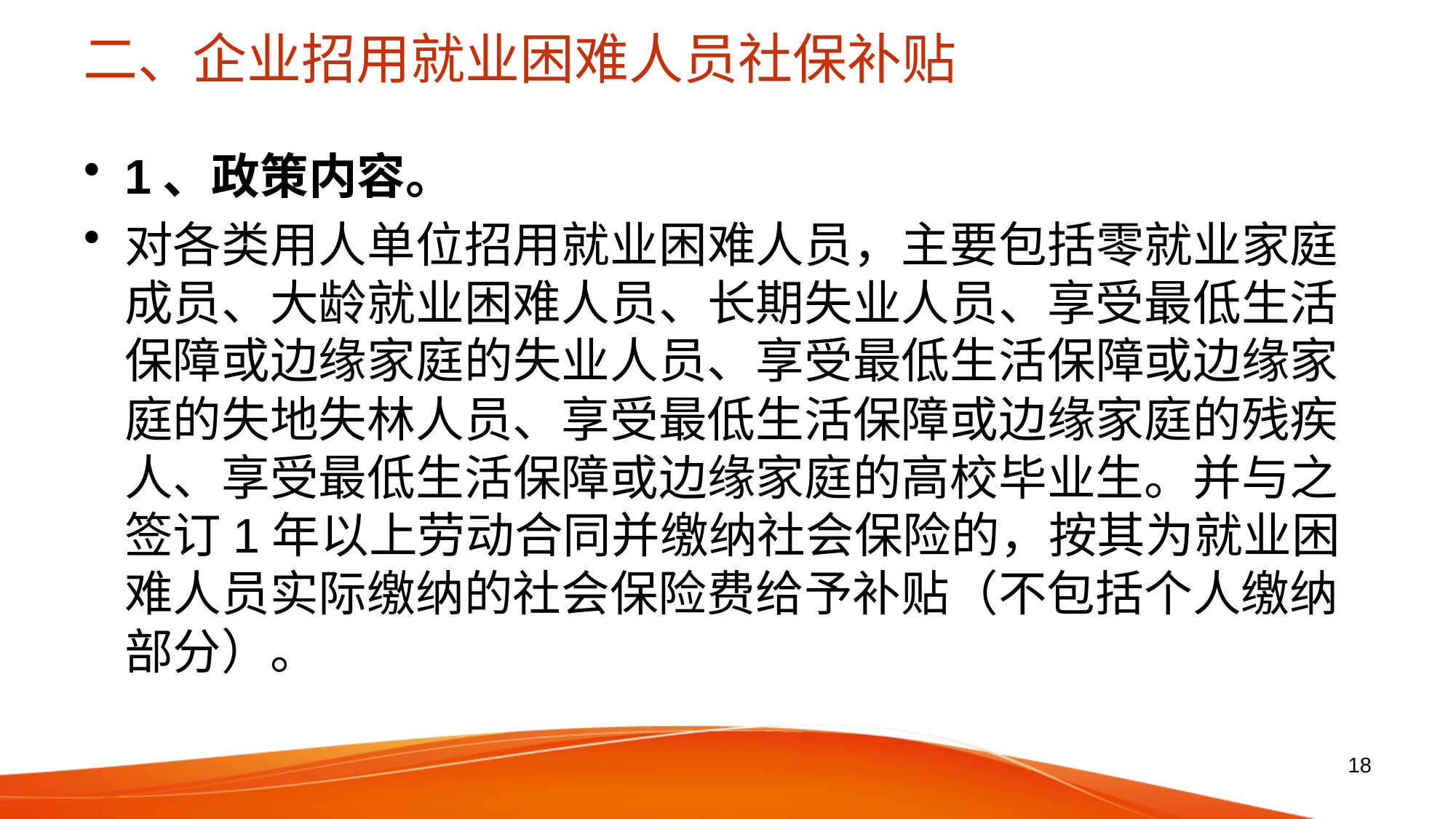

# 二、企业招用就业困难人员社保补贴
1、政策内容。
对各类用人单位招用就业困难人员，主要包括零就业家庭成员、大龄就业困难人员、长期失业人员、享受最低生活保障或边缘家庭的失业人员、享受最低生活保障或边缘家庭的失地失林人员、享受最低生活保障或边缘家庭的残疾人、享受最低生活保障或边缘家庭的高校毕业生。并与之签订1年以上劳动合同并缴纳社会保险的，按其为就业困难人员实际缴纳的社会保险费给予补贴（不包括个人缴纳部分）。
18